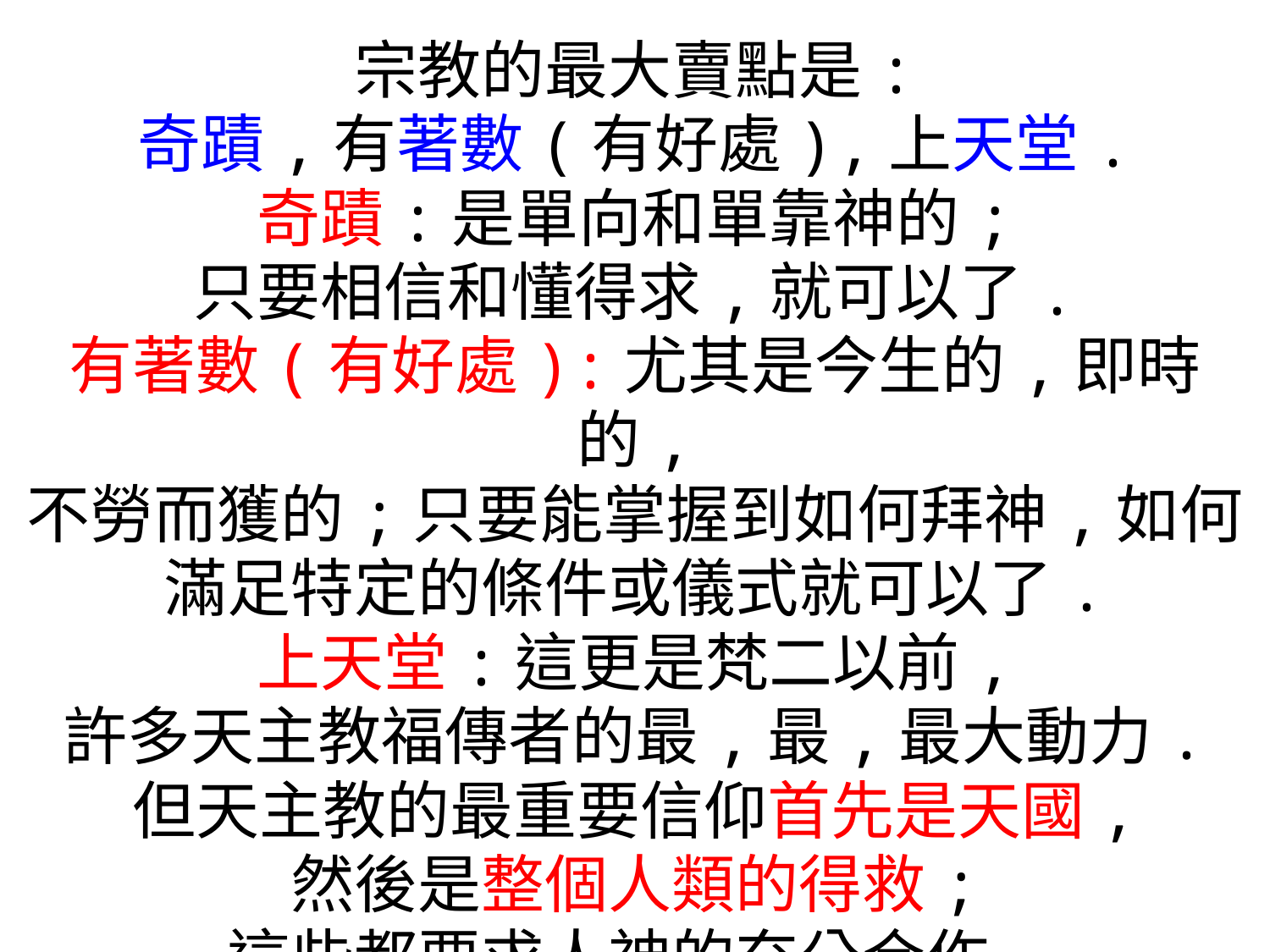

宗教的最大賣點是:
奇蹟,有著數(有好處),上天堂.
奇蹟:是單向和單靠神的;
只要相信和懂得求,就可以了.
有著數(有好處):尤其是今生的,即時的,
不勞而獲的;只要能掌握到如何拜神,如何滿足特定的條件或儀式就可以了.
上天堂:這更是梵二以前,
許多天主教福傳者的最,最,最大動力.
但天主教的最重要信仰首先是天國,
然後是整個人類的得救;
這些都要求人神的充分合作.